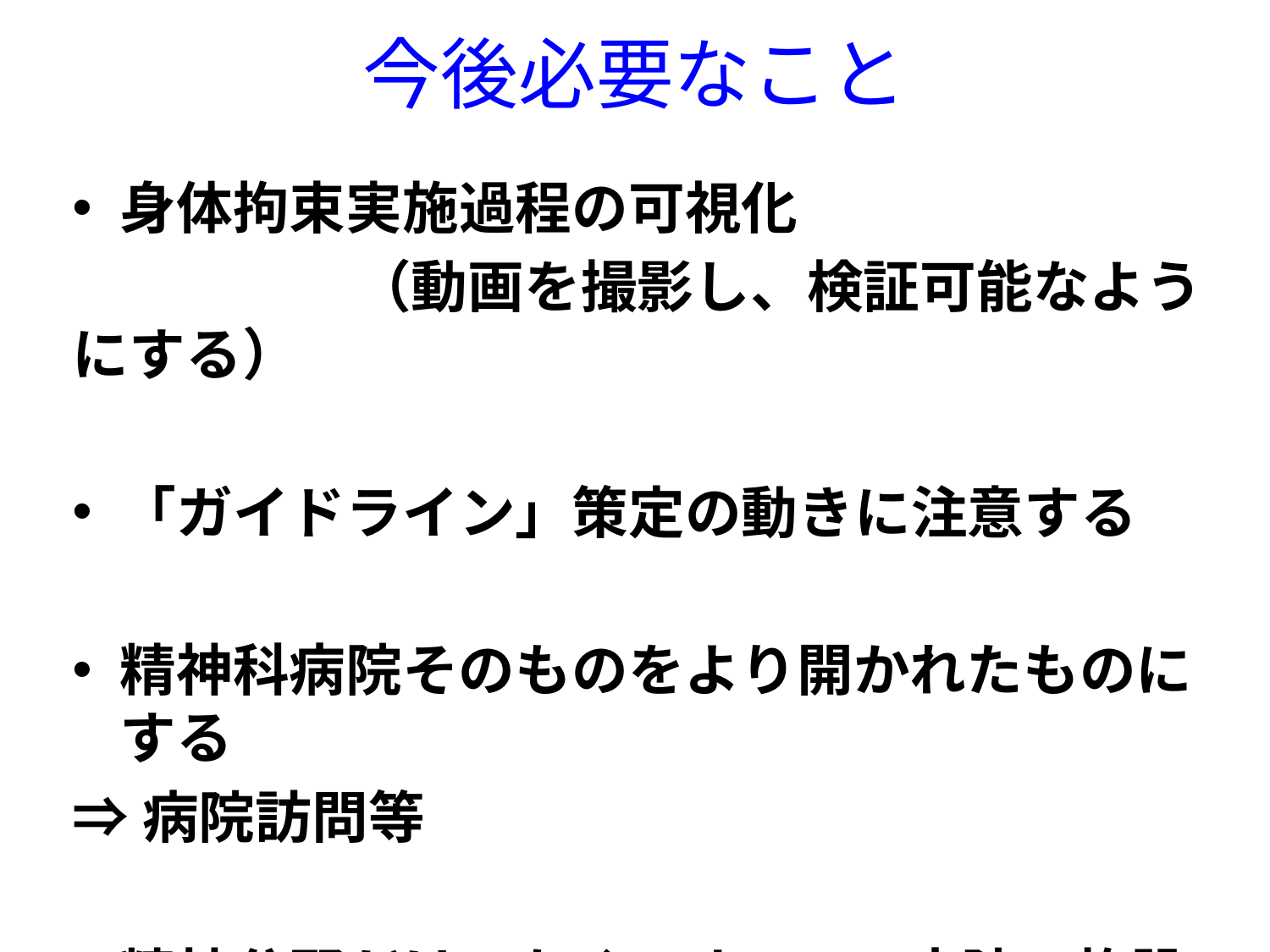

# 今後必要なこと
身体拘束実施過程の可視化
　　　　　（動画を撮影し、検証可能なようにする）

「ガイドライン」策定の動きに注意する

精神科病院そのものをより開かれたものにする
⇒病院訪問等

精神分野だけでなく、すべての病院、施設に共通する人権問題として運動を広げる。